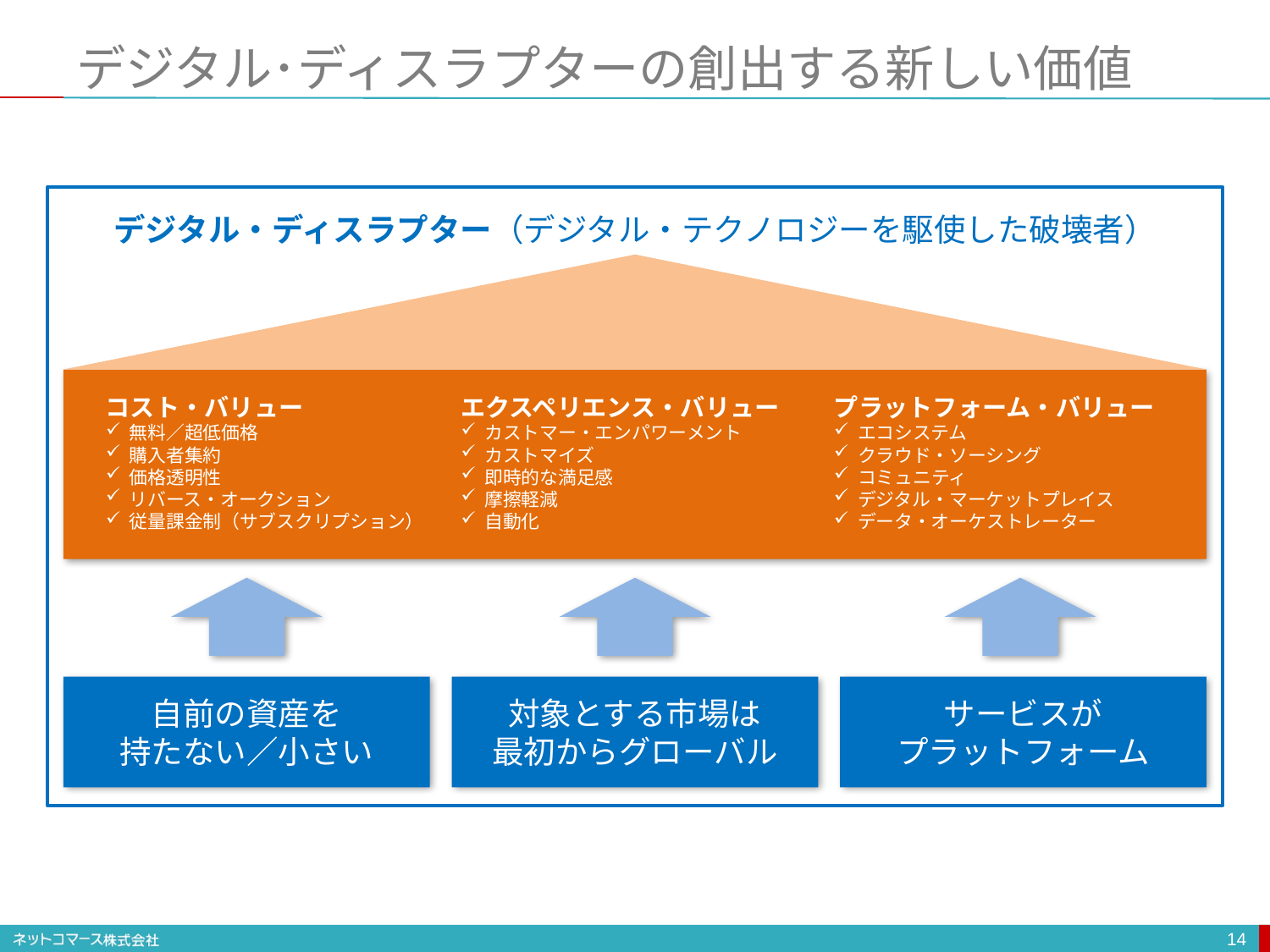

# デジタル･ディスラプターの創出する新しい価値

デジタル・ディスラプター（デジタル・テクノロジーを駆使した破壊者）

コスト・バリュー
無料／超低価格
購入者集約
価格透明性
リバース・オークション
従量課金制（サブスクリプション）
エクスペリエンス・バリュー
カストマー・エンパワーメント
カストマイズ
即時的な満足感
摩擦軽減
自動化
プラットフォーム・バリュー
エコシステム
クラウド・ソーシング
コミュニティ
デジタル・マーケットプレイス
データ・オーケストレーター

自前の資産を
持たない／小さい
対象とする市場は
最初からグローバル
サービスが
プラットフォーム
14